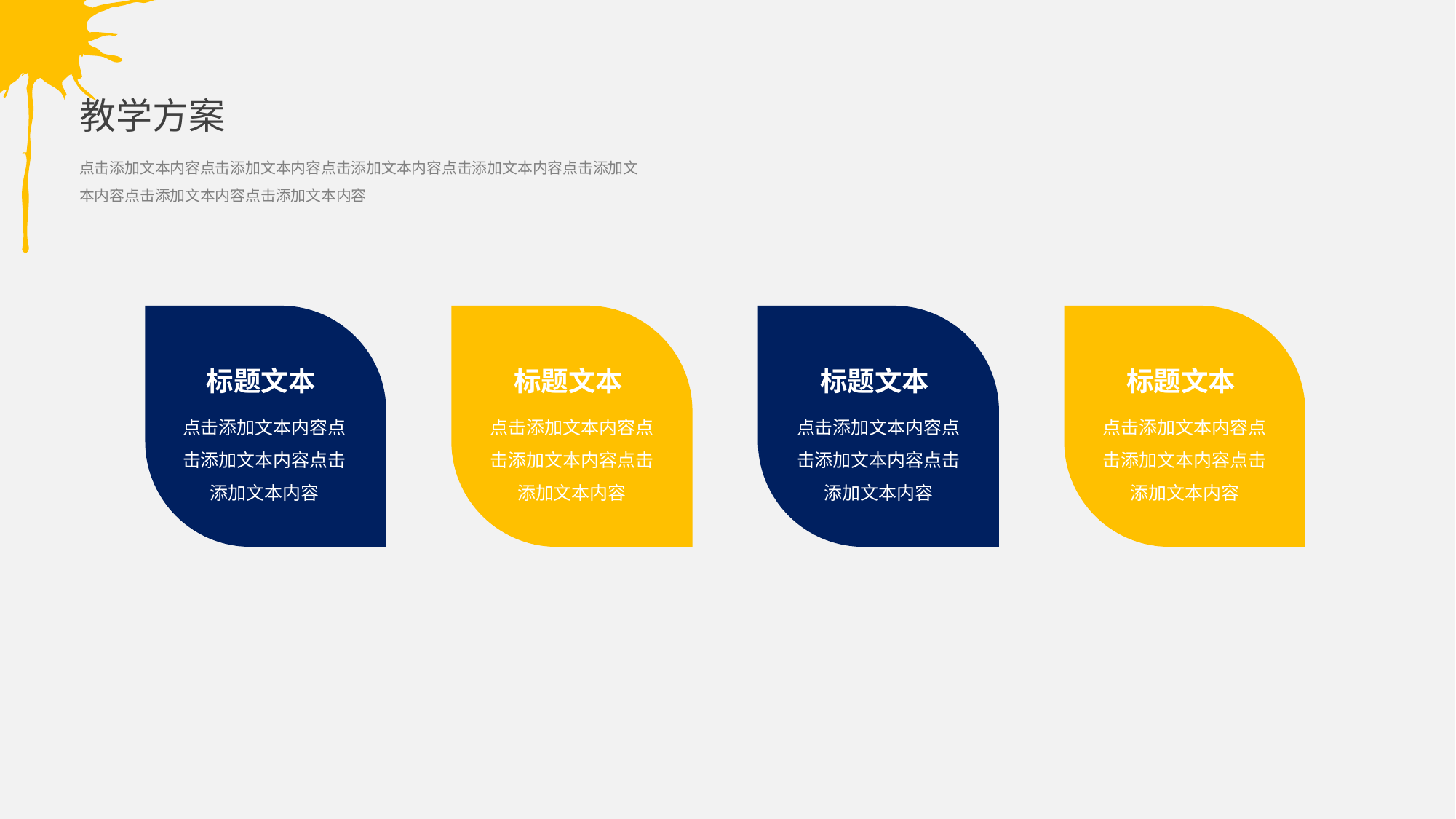

教学方案
点击添加文本内容点击添加文本内容点击添加文本内容点击添加文本内容点击添加文本内容点击添加文本内容点击添加文本内容

标题文本
点击添加文本内容点击添加文本内容点击添加文本内容
标题文本
点击添加文本内容点击添加文本内容点击添加文本内容
标题文本
点击添加文本内容点击添加文本内容点击添加文本内容
标题文本
点击添加文本内容点击添加文本内容点击添加文本内容